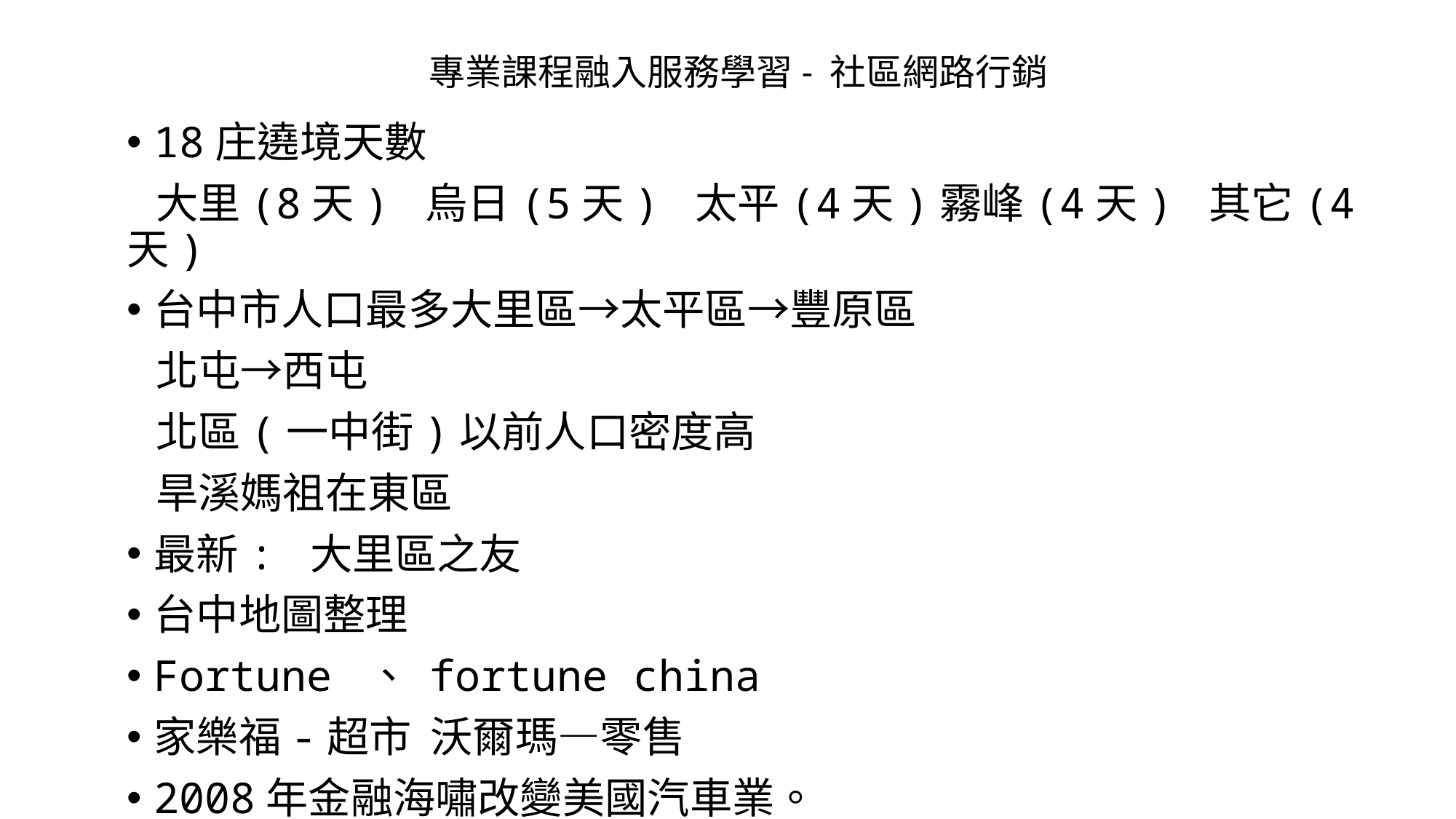

專業課程融入服務學習- 社區網路行銷
18庄遶境天數
  大里(8天) 烏日(5天) 太平(4天)霧峰(4天) 其它(4天)
台中市人口最多大里區→太平區→豐原區
  北屯→西屯
  北區(一中街)以前人口密度高
  旱溪媽祖在東區
最新: 大里區之友
台中地圖整理
Fortune 、 fortune china
家樂福-超市  沃爾瑪—零售
2008年金融海嘯改變美國汽車業。